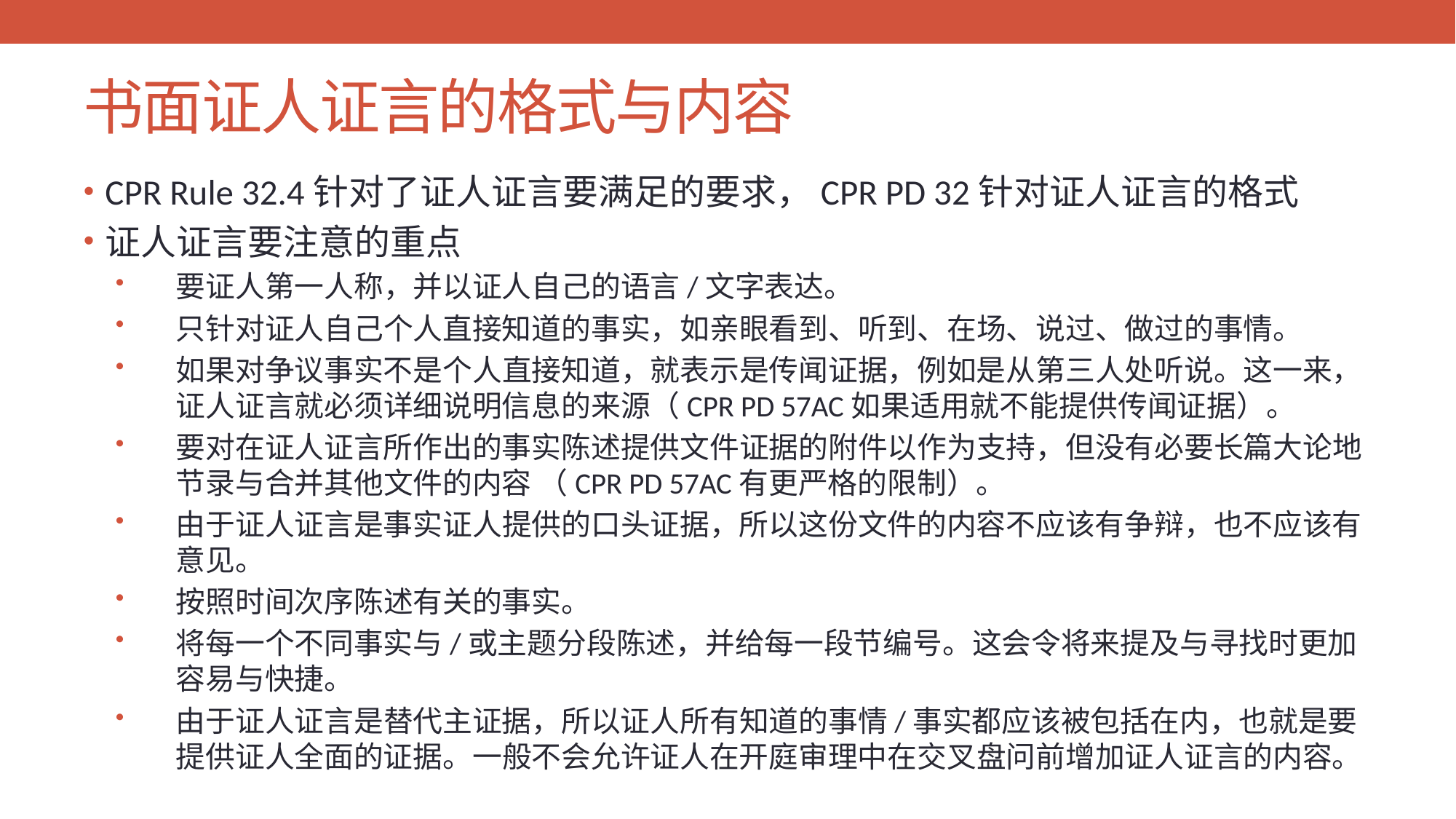

# 书面证人证言的格式与内容
CPR Rule 32.4针对了证人证言要满足的要求，CPR PD 32针对证人证言的格式
证人证言要注意的重点
要证人第一人称，并以证人自己的语言/文字表达。
只针对证人自己个人直接知道的事实，如亲眼看到、听到、在场、说过、做过的事情。
如果对争议事实不是个人直接知道，就表示是传闻证据，例如是从第三人处听说。这一来，证人证言就必须详细说明信息的来源（CPR PD 57AC如果适用就不能提供传闻证据）。
要对在证人证言所作出的事实陈述提供文件证据的附件以作为支持，但没有必要长篇大论地节录与合并其他文件的内容 （CPR PD 57AC有更严格的限制）。
由于证人证言是事实证人提供的口头证据，所以这份文件的内容不应该有争辩，也不应该有意见。
按照时间次序陈述有关的事实。
将每一个不同事实与/或主题分段陈述，并给每一段节编号。这会令将来提及与寻找时更加容易与快捷。
由于证人证言是替代主证据，所以证人所有知道的事情/事实都应该被包括在内，也就是要提供证人全面的证据。一般不会允许证人在开庭审理中在交叉盘问前增加证人证言的内容。